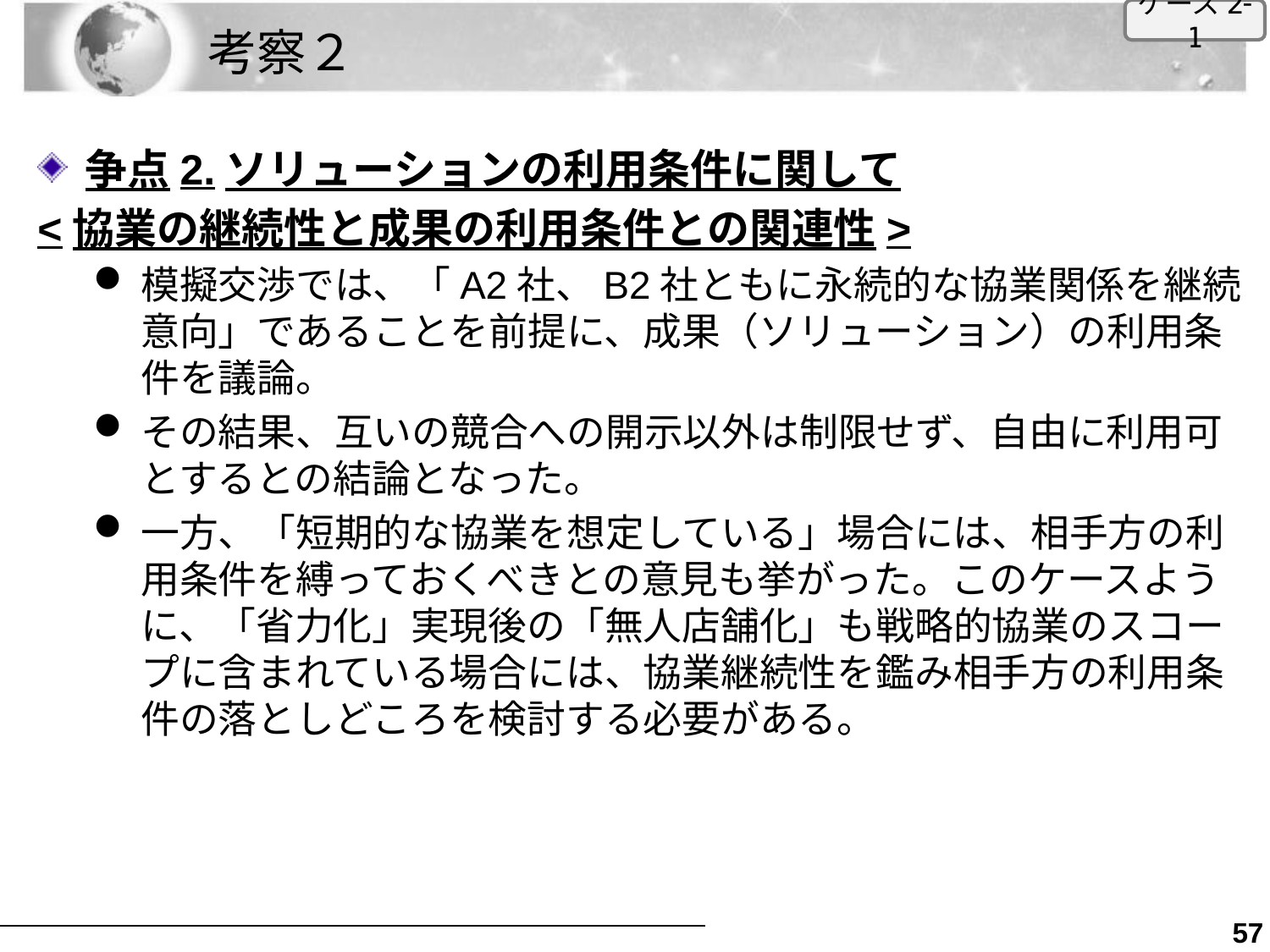

ケース2-1
# 考察２
争点2.ソリューションの利用条件に関して
<協業の継続性と成果の利用条件との関連性>
模擬交渉では、「A2社、B2社ともに永続的な協業関係を継続意向」であることを前提に、成果（ソリューション）の利用条件を議論。
その結果、互いの競合への開示以外は制限せず、自由に利用可とするとの結論となった。
一方、「短期的な協業を想定している」場合には、相手方の利用条件を縛っておくべきとの意見も挙がった。このケースように、「省力化」実現後の「無人店舗化」も戦略的協業のスコープに含まれている場合には、協業継続性を鑑み相手方の利用条件の落としどころを検討する必要がある。

57